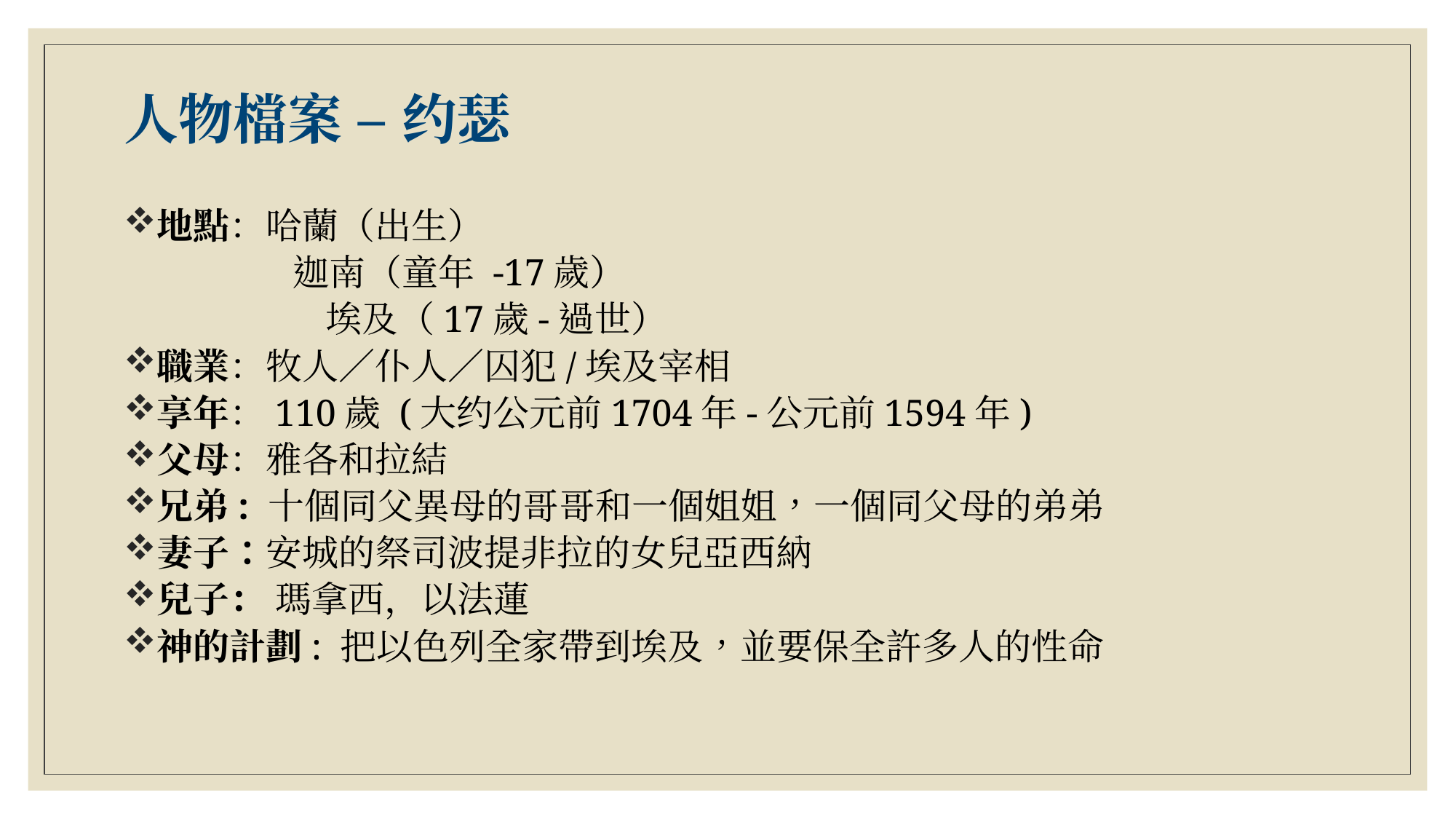

# 人物檔案 – 约瑟
地點：哈蘭（出生）
	  迦南（童年 -17歲）
	  埃及（17歲-過世）
職業：牧人／仆人／囚犯/埃及宰相
享年：110歲 (大约公元前1704年-公元前1594年)
父母：雅各和拉結
兄弟: 十個同父異母的哥哥和一個姐姐，一個同父母的弟弟
妻子：安城的祭司波提非拉的女兒亞西納
兒子： 瑪拿西，以法蓮
神的計劃: 把以色列全家帶到埃及，並要保全許多人的性命